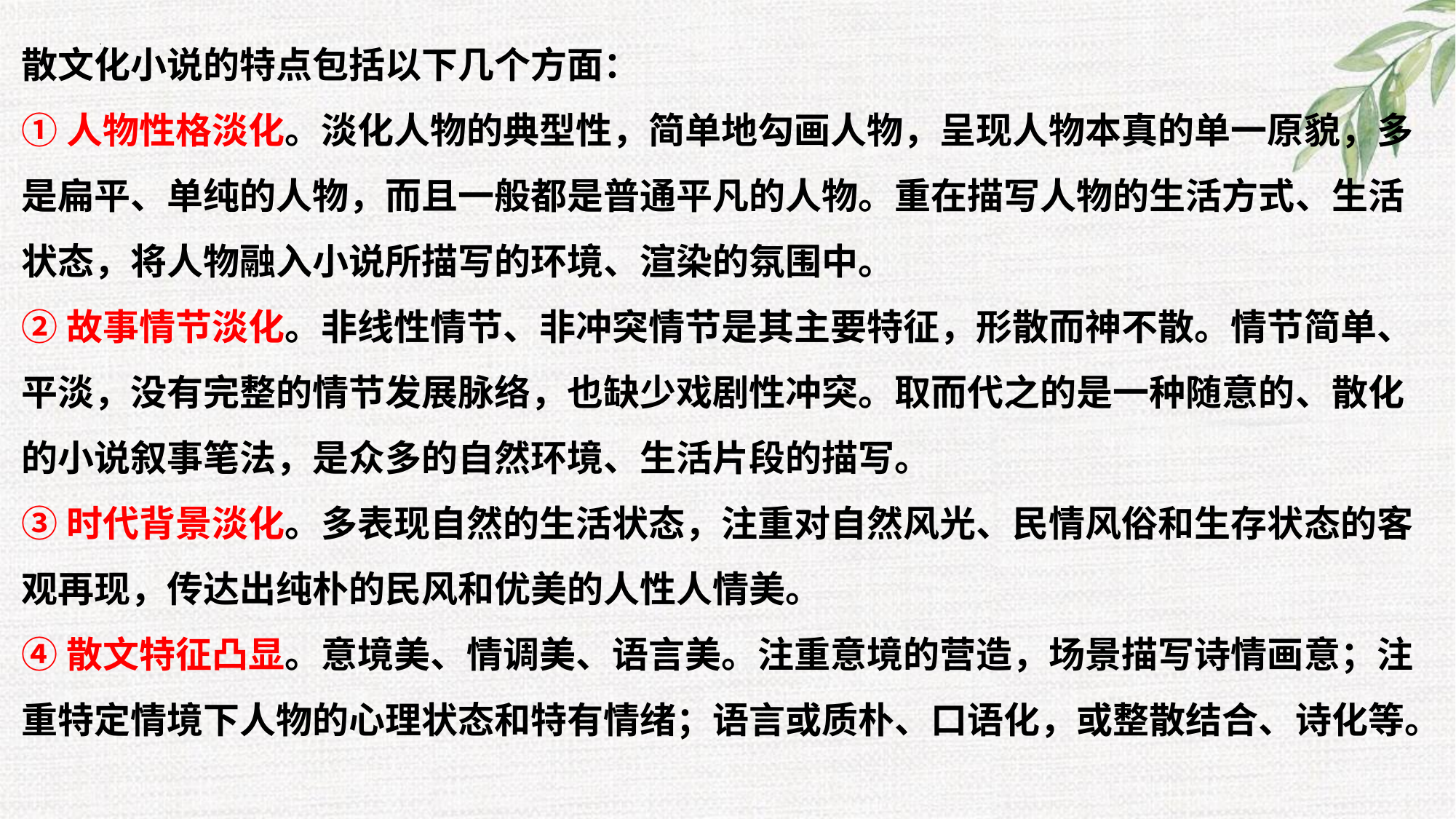

散文化小说的特点包括以下几个方面：
①人物性格淡化。淡化人物的典型性，简单地勾画人物，呈现人物本真的单一原貌，多是扁平、单纯的人物，而且一般都是普通平凡的人物。重在描写人物的生活方式、生活状态，将人物融入小说所描写的环境、渲染的氛围中。
②故事情节淡化。非线性情节、非冲突情节是其主要特征，形散而神不散。情节简单、平淡，没有完整的情节发展脉络，也缺少戏剧性冲突。取而代之的是一种随意的、散化的小说叙事笔法，是众多的自然环境、生活片段的描写。
③时代背景淡化。多表现自然的生活状态，注重对自然风光、民情风俗和生存状态的客观再现，传达出纯朴的民风和优美的人性人情美。
④散文特征凸显。意境美、情调美、语言美。注重意境的营造，场景描写诗情画意；注重特定情境下人物的心理状态和特有情绪；语言或质朴、口语化，或整散结合、诗化等。